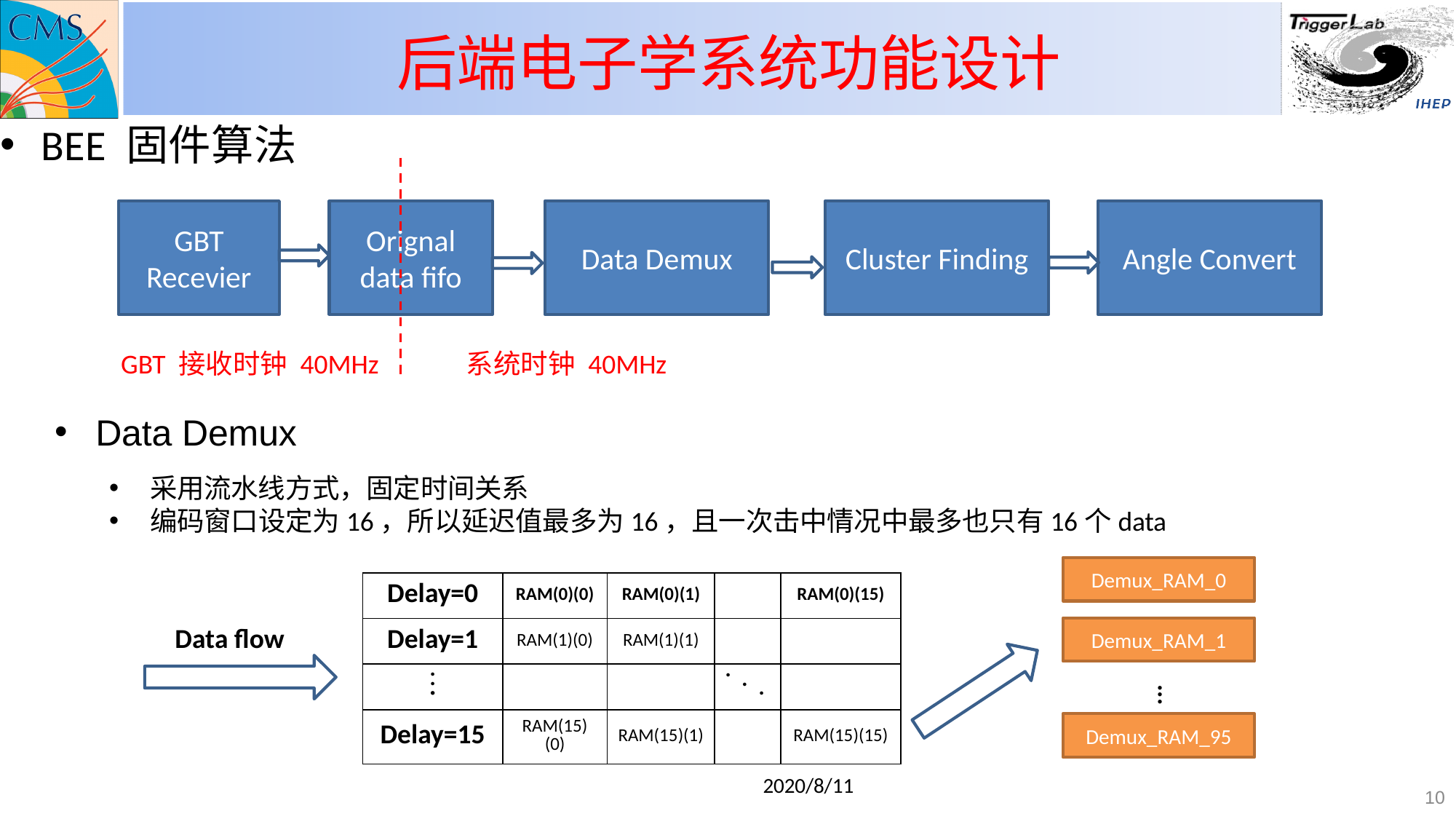

# 后端电子学系统功能设计
BEE 固件算法

Data Demux
采用流水线方式，固定时间关系
编码窗口设定为16，所以延迟值最多为16，且一次击中情况中最多也只有16个data
GBT 接收时钟 40MHz
系统时钟 40MHz
GBT Recevier
Orignal data fifo
Data Demux
Cluster Finding
Angle Convert

Demux_RAM_0
| Delay=0 | RAM(0)(0) | RAM(0)(1) |  | RAM(0)(15) |
| --- | --- | --- | --- | --- |
| Delay=1 | RAM(1)(0) | RAM(1)(1) |  |  |
| · · · |  |  | · · · |  |
| Delay=15 | RAM(15)(0) | RAM(15)(1) |  | RAM(15)(15) |
Data flow
Demux_RAM_1

···
Demux_RAM_95
2020/8/11
10